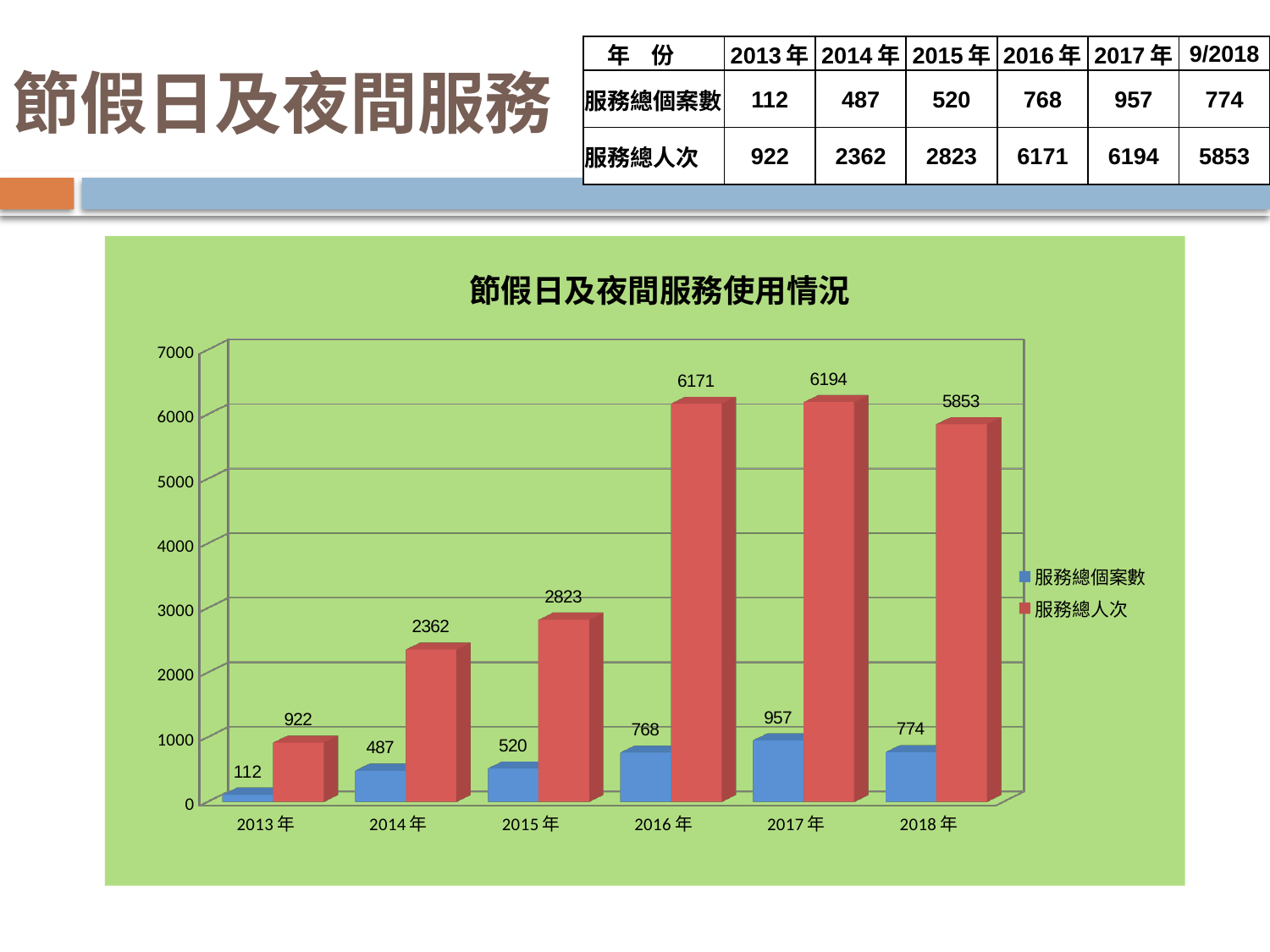

| 年 份 | 2013年 | 2014年 | 2015年 | 2016年 | 2017年 | 9/2018 |
| --- | --- | --- | --- | --- | --- | --- |
| 服務總個案數 | 112 | 487 | 520 | 768 | 957 | 774 |
| 服務總人次 | 922 | 2362 | 2823 | 6171 | 6194 | 5853 |
# 節假日及夜間服務

[unsupported chart]